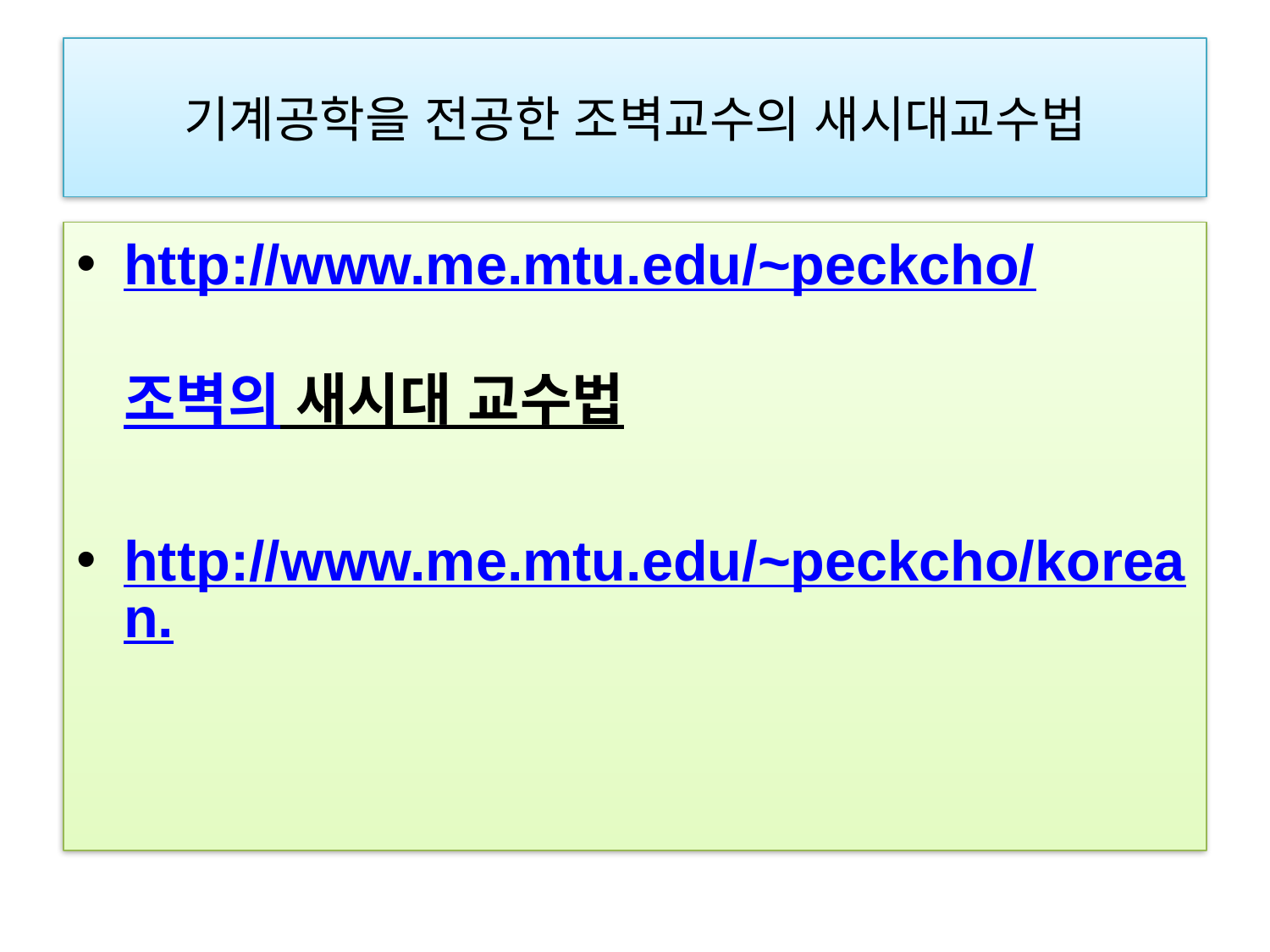

# 기계공학을 전공한 조벽교수의 새시대교수법
http://www.me.mtu.edu/~peckcho/
조벽의 새시대 교수법
http://www.me.mtu.edu/~peckcho/korean.